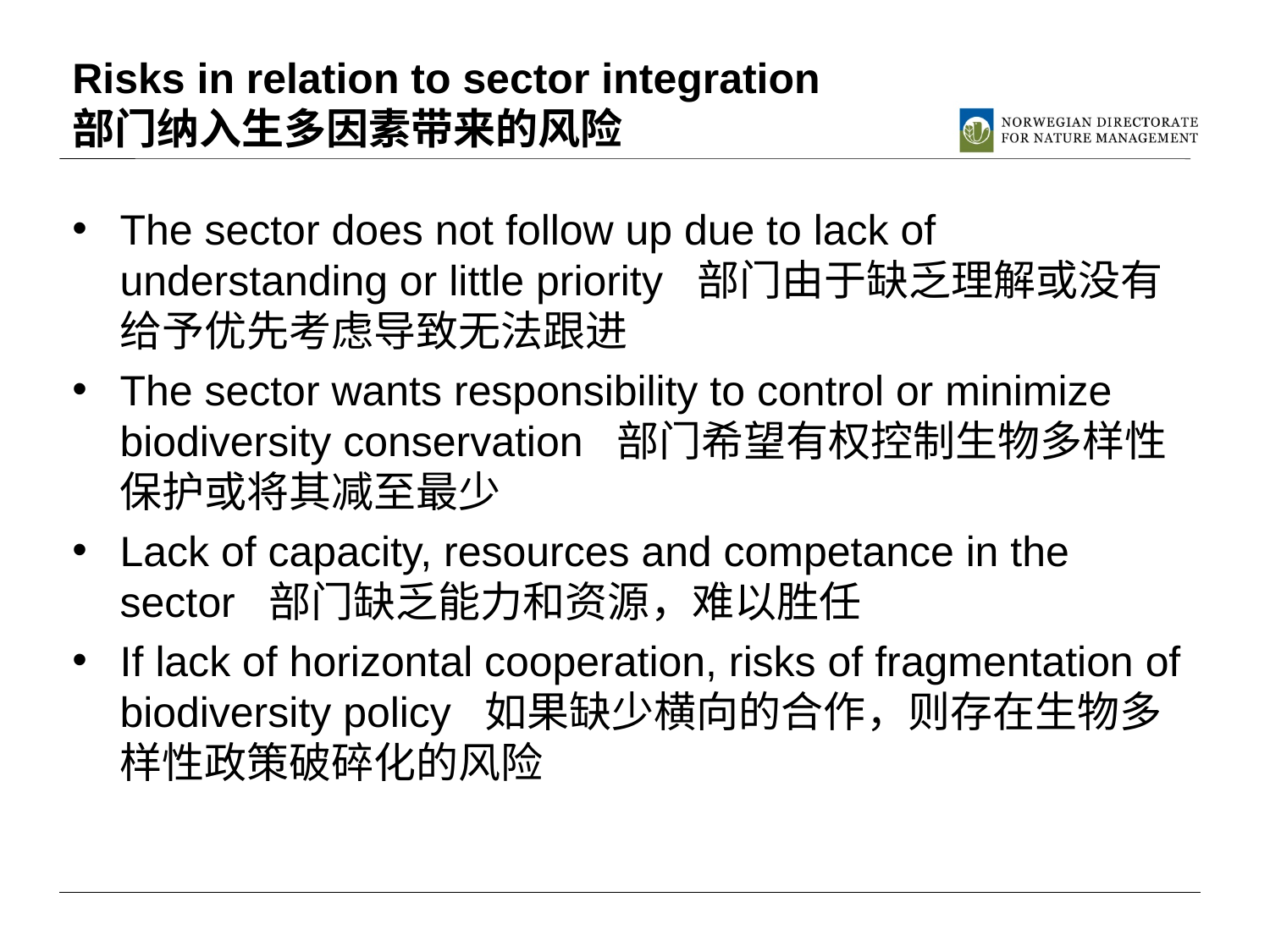

# Risks in relation to sector integration 部门纳入生多因素带来的风险
The sector does not follow up due to lack of understanding or little priority  部门由于缺乏理解或没有给予优先考虑导致无法跟进
The sector wants responsibility to control or minimize biodiversity conservation  部门希望有权控制生物多样性保护或将其减至最少
Lack of capacity, resources and competance in the sector  部门缺乏能力和资源，难以胜任
If lack of horizontal cooperation, risks of fragmentation of biodiversity policy  如果缺少横向的合作，则存在生物多样性政策破碎化的风险